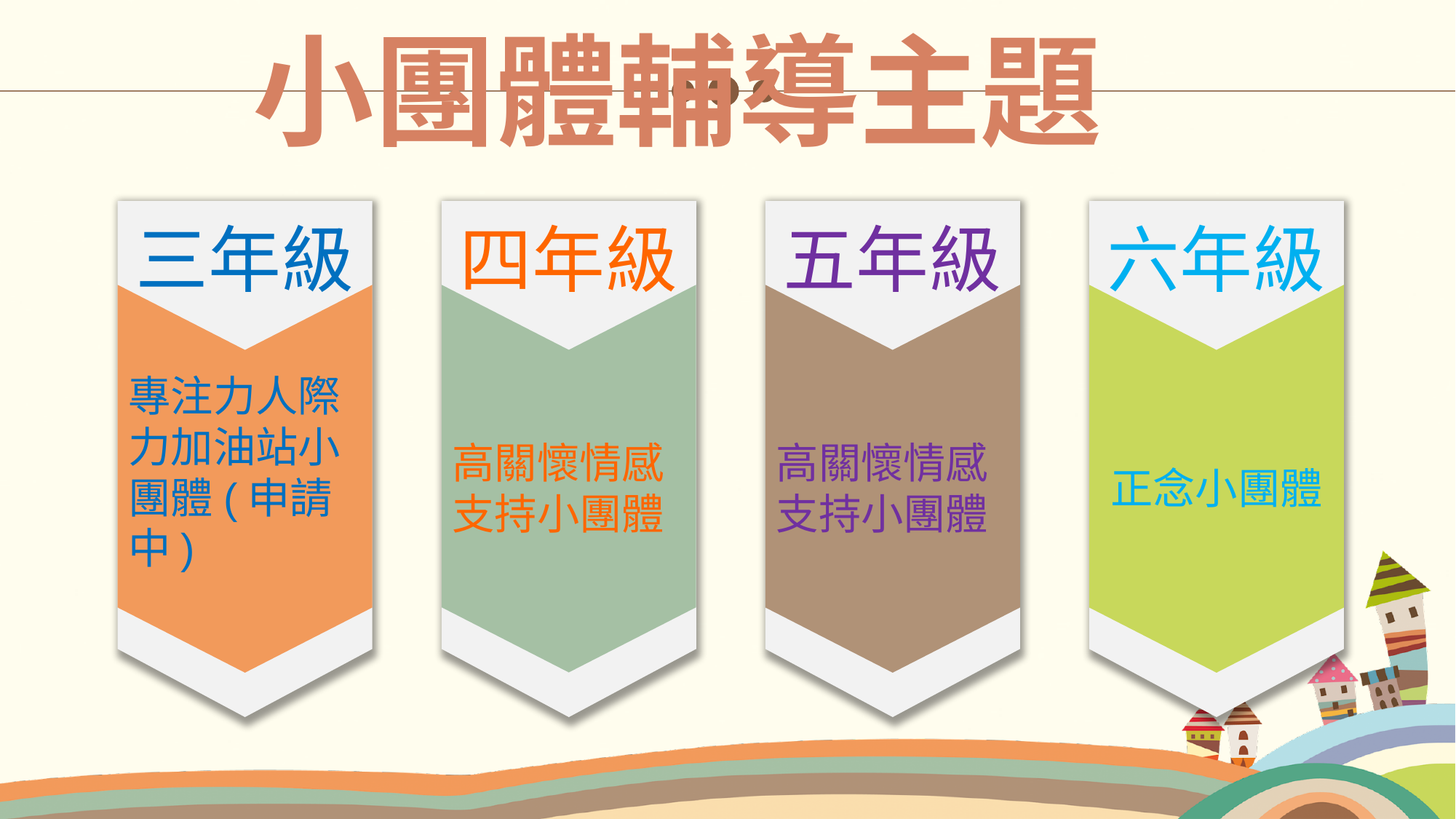

小團體輔導主題
三年級
專注力人際力加油站小團體(申請中)

四年級
高關懷情感支持小團體
五年級
高關懷情感支持小團體
六年級
正念小團體